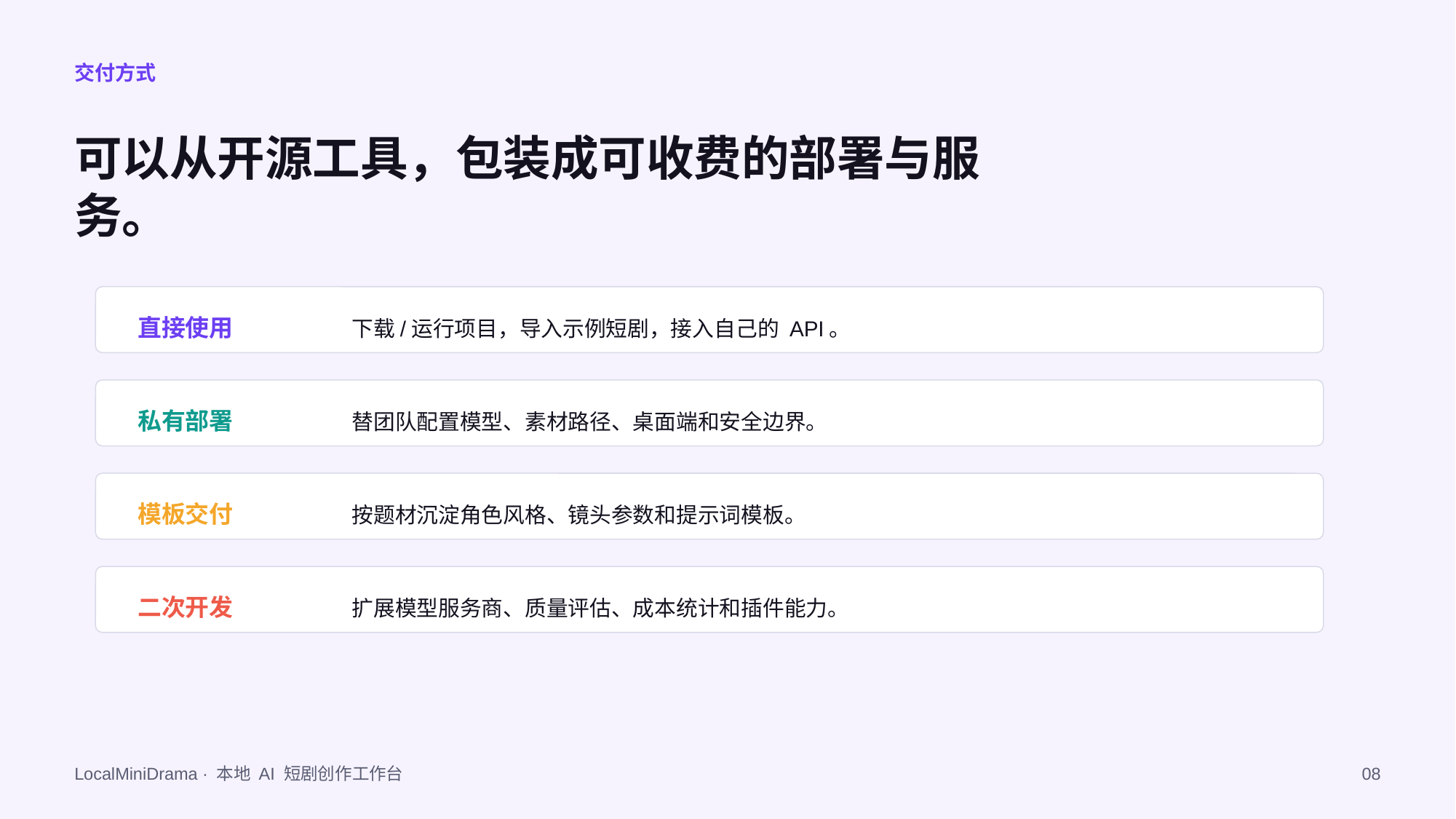

交付方式
可以从开源工具，包装成可收费的部署与服务。

直接使用
下载/运行项目，导入示例短剧，接入自己的 API。

私有部署
替团队配置模型、素材路径、桌面端和安全边界。

模板交付
按题材沉淀角色风格、镜头参数和提示词模板。

二次开发
扩展模型服务商、质量评估、成本统计和插件能力。
LocalMiniDrama · 本地 AI 短剧创作工作台
08